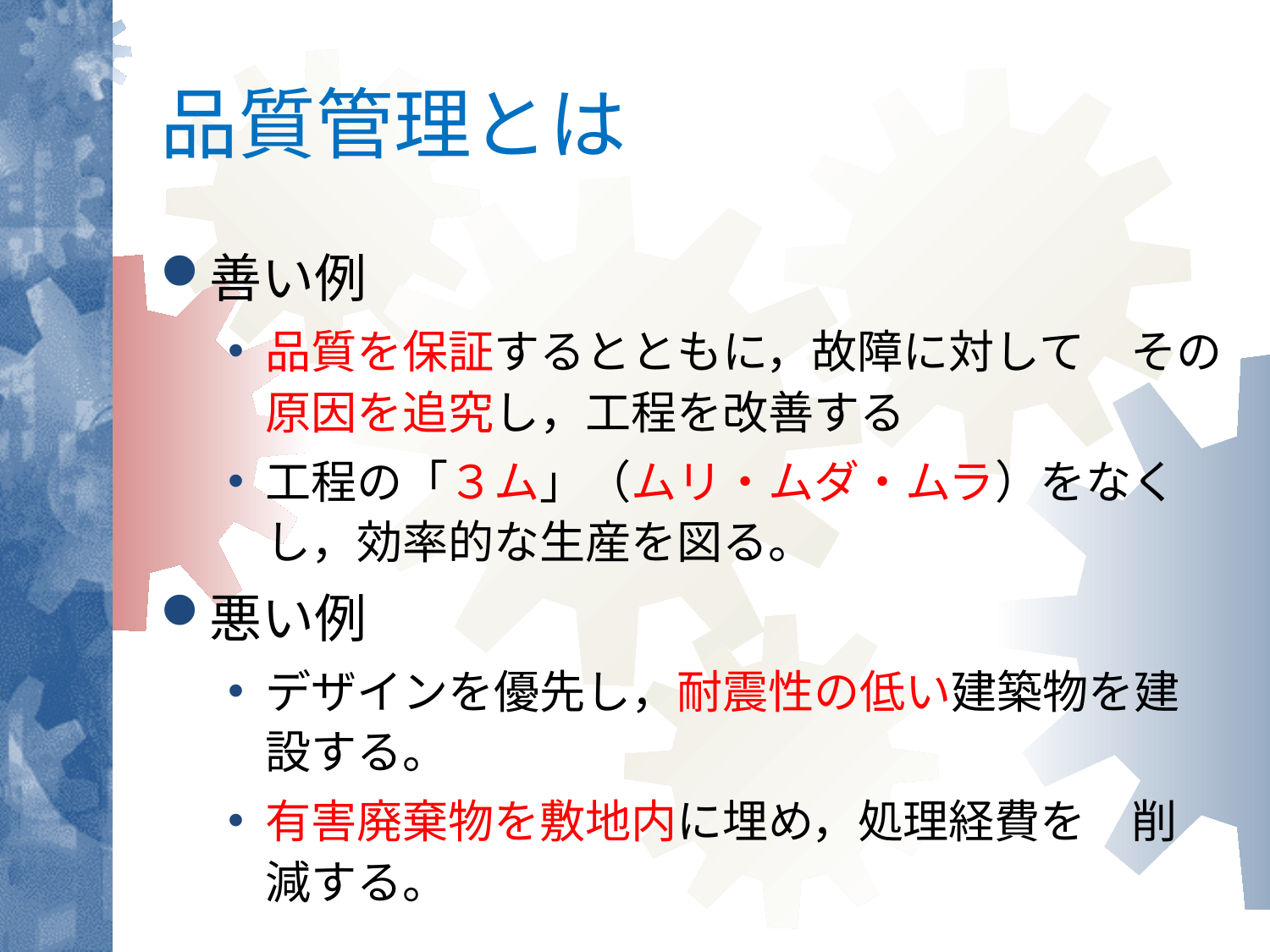

品質管理とは
善い例
品質を保証するとともに，故障に対して　その原因を追究し，工程を改善する
工程の「３ム」（ムリ・ムダ・ムラ）をなくし，効率的な生産を図る。
悪い例
デザインを優先し，耐震性の低い建築物を建設する。
有害廃棄物を敷地内に埋め，処理経費を　削減する。